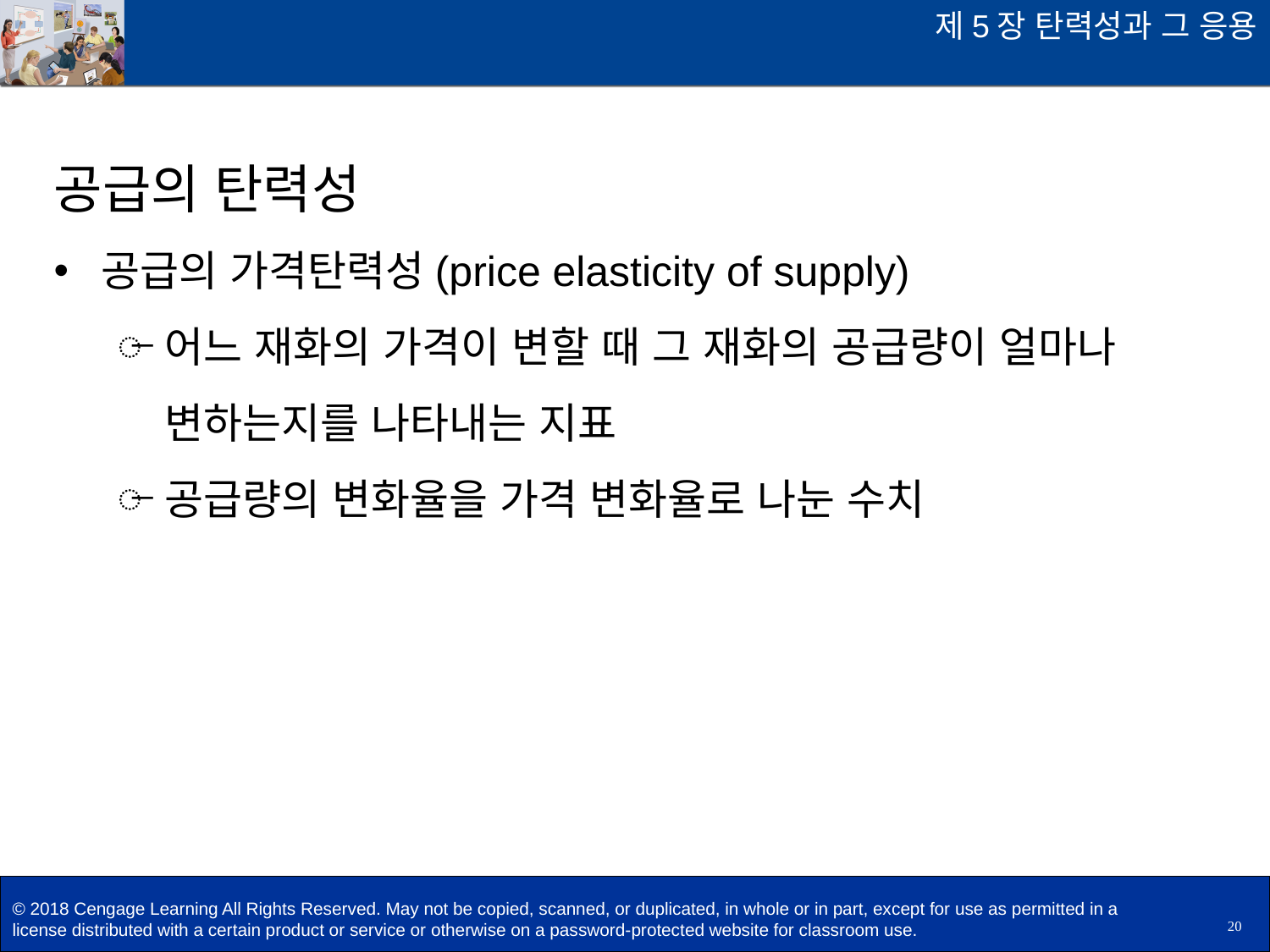

제5장 탄력성과 그 응용
공급의 탄력성
공급의 가격탄력성(price elasticity of supply)
어느 재화의 가격이 변할 때 그 재화의 공급량이 얼마나 변하는지를 나타내는 지표
공급량의 변화율을 가격 변화율로 나눈 수치